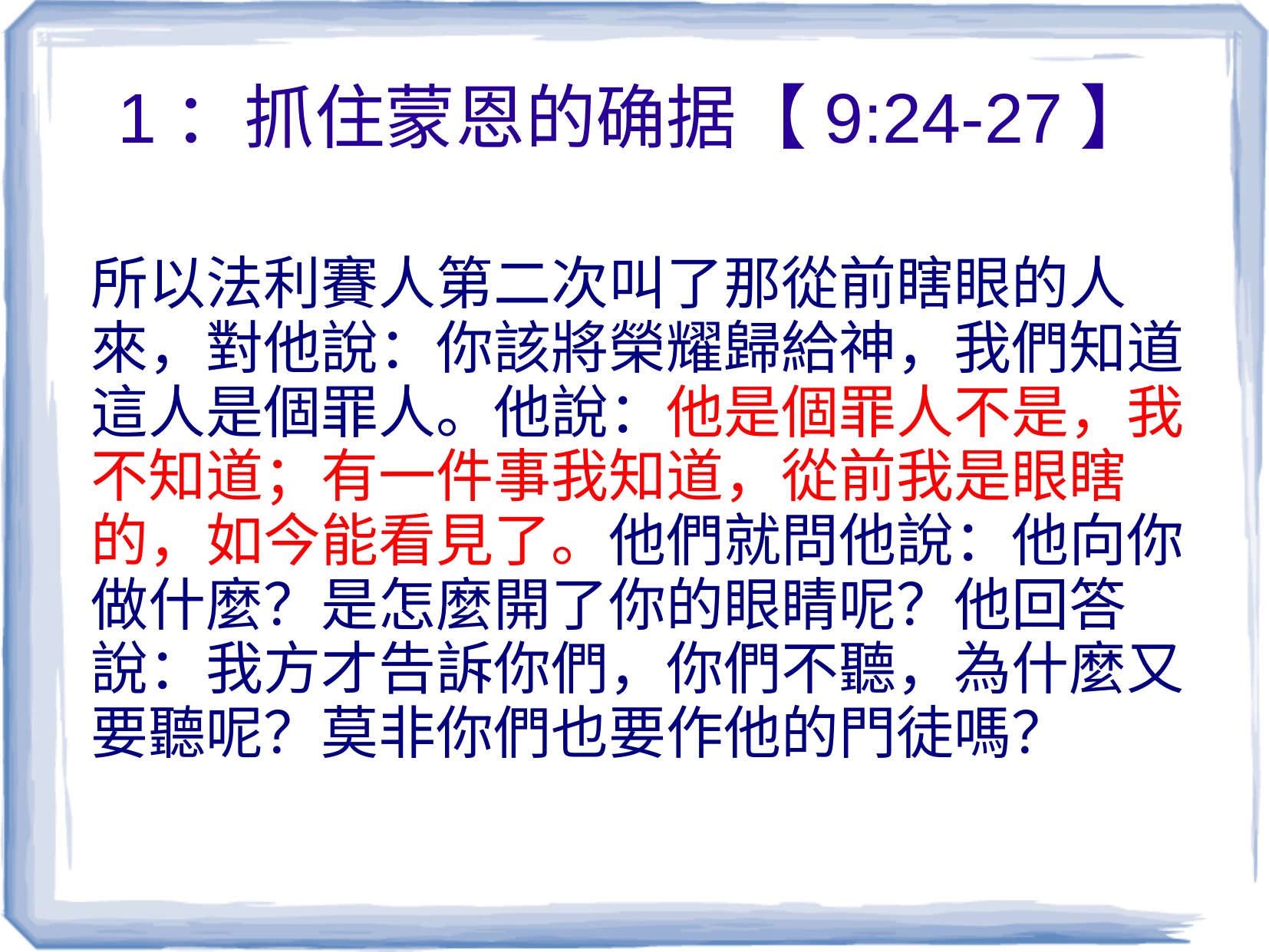

# 1：抓住蒙恩的确据【9:24-27】
所以法利賽人第二次叫了那從前瞎眼的人來，對他說：你該將榮耀歸給神，我們知道這人是個罪人。他說：他是個罪人不是，我不知道；有一件事我知道，從前我是眼瞎的，如今能看見了。他們就問他說：他向你做什麼？是怎麼開了你的眼睛呢？他回答說：我方才告訴你們，你們不聽，為什麼又要聽呢？莫非你們也要作他的門徒嗎？